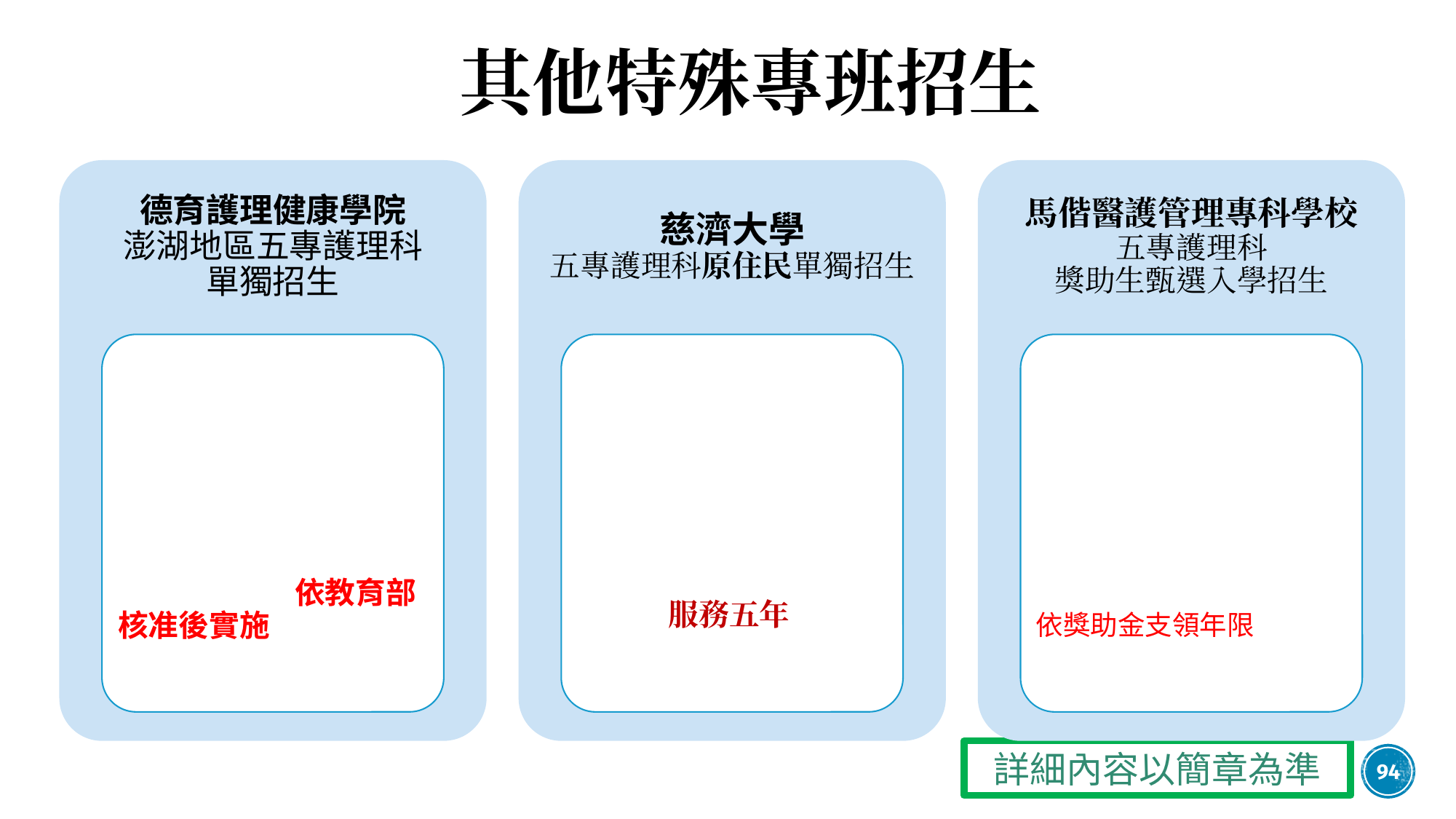

# 其他特殊專班招生

德育護理健康學院
澎湖地區五專護理科
單獨招生

慈濟大學
五專護理科原住民單獨招生

馬偕醫護管理專科學校
五專護理科
獎助生甄選入學招生

澎湖縣公私立國民中學應屆或非應屆畢業生，或具同等學力資格者
五專畢業後需留在澎湖縣醫療機構服務者，服務年限4年(依教育部核准後實施)
限25歲以下具原住民身分
專班學生將獲得公費就學獎助
畢業後派任至慈濟各醫療院所服務五年
限設籍在臺東、花蓮、宜蘭縣南澳鄉或屏東縣牡丹鄉，在校期間由台東馬偕紀念醫院、台東基督教醫院及花蓮門諾醫院提供學雜費獎助金，畢業後在以上醫院服務，其服務年限依獎助金支領年限而定

詳細內容以簡章為準
94